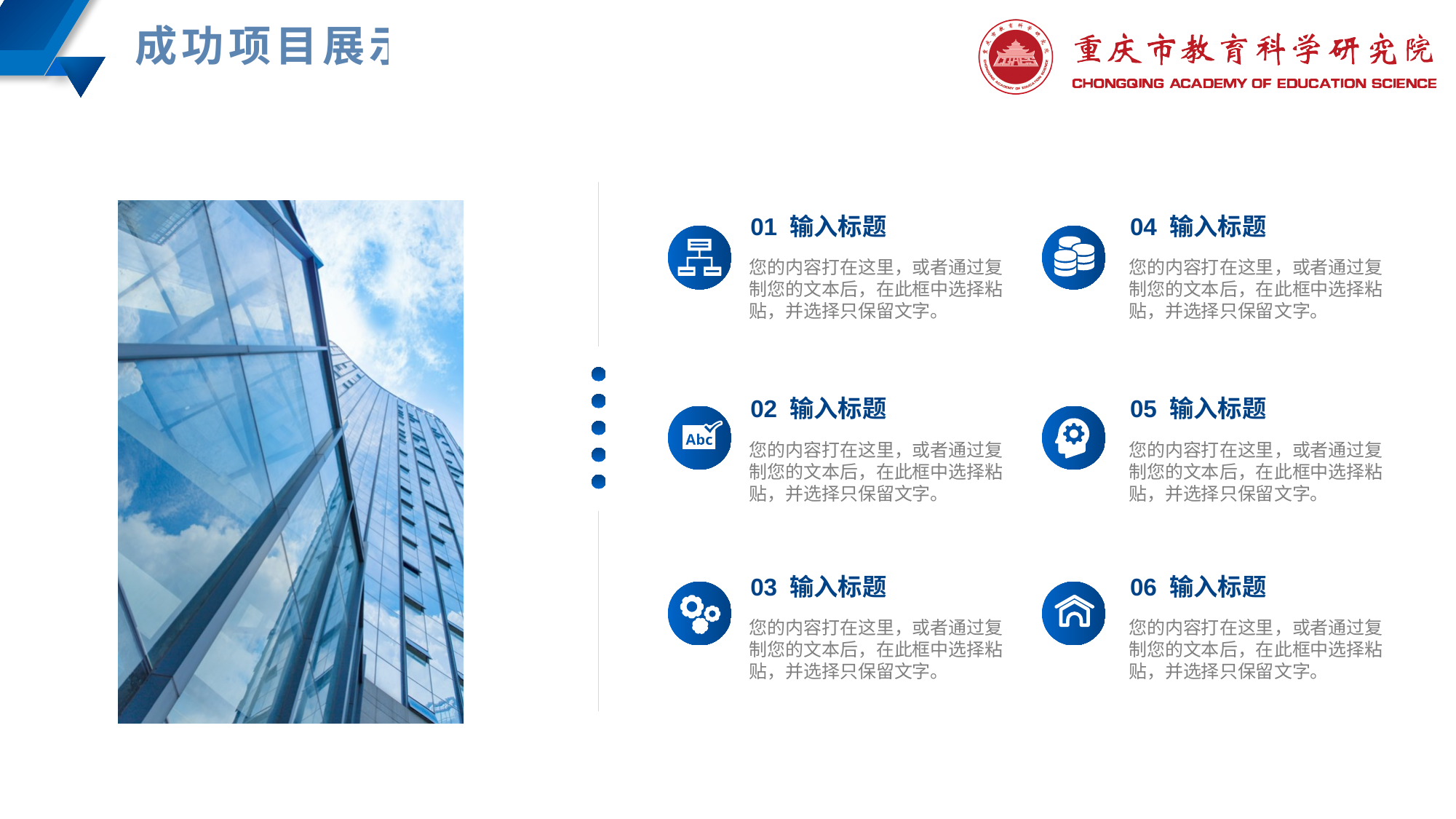

成功项目展示

01 输入标题
您的内容打在这里，或者通过复制您的文本后，在此框中选择粘贴，并选择只保留文字。
04 输入标题
您的内容打在这里，或者通过复制您的文本后，在此框中选择粘贴，并选择只保留文字。

02 输入标题
您的内容打在这里，或者通过复制您的文本后，在此框中选择粘贴，并选择只保留文字。
05 输入标题
您的内容打在这里，或者通过复制您的文本后，在此框中选择粘贴，并选择只保留文字。

03 输入标题
您的内容打在这里，或者通过复制您的文本后，在此框中选择粘贴，并选择只保留文字。
06 输入标题
您的内容打在这里，或者通过复制您的文本后，在此框中选择粘贴，并选择只保留文字。